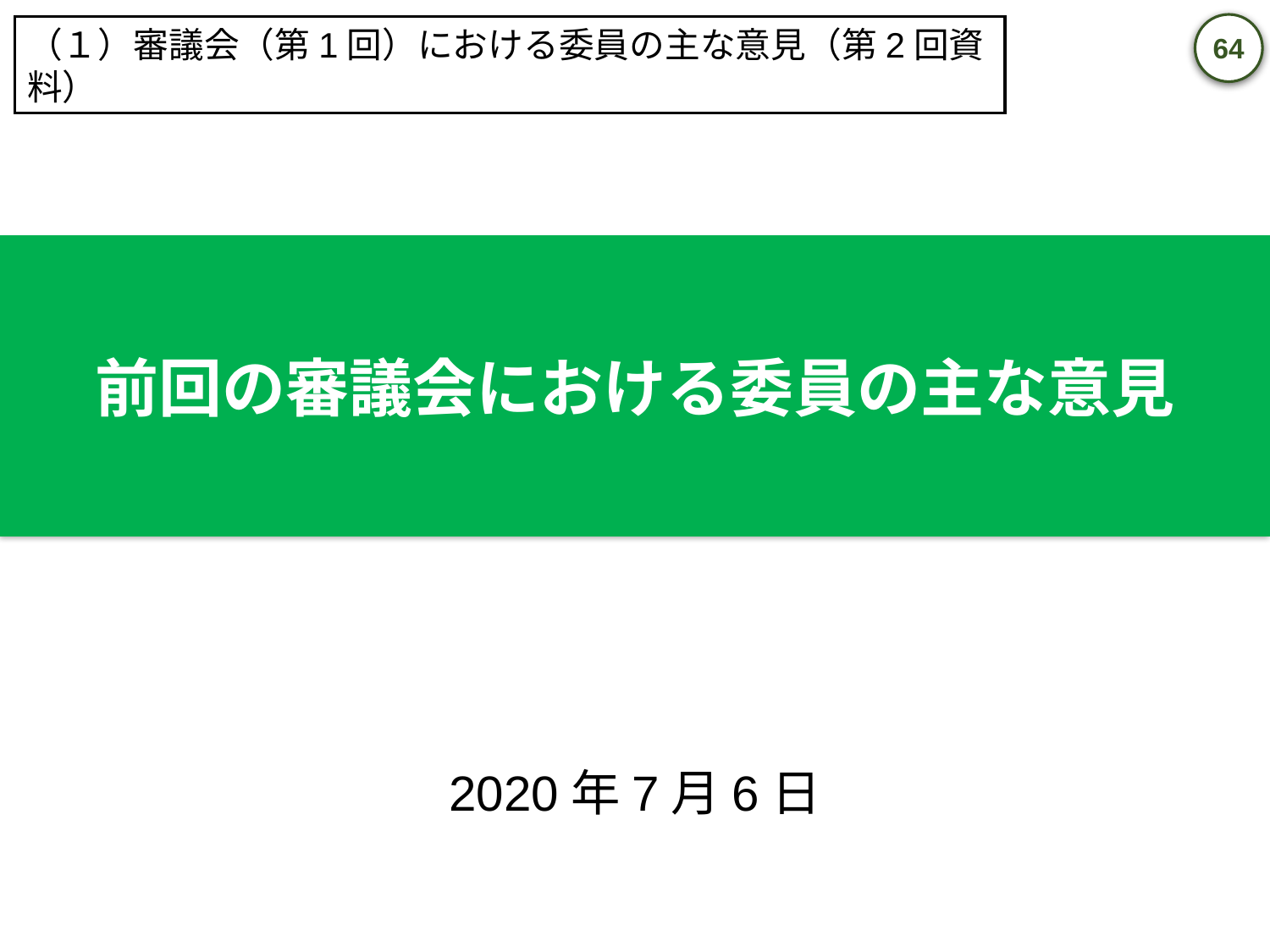

64
（１）審議会（第1回）における委員の主な意見（第2回資料）
前回の審議会における委員の主な意見
2020年7月6日